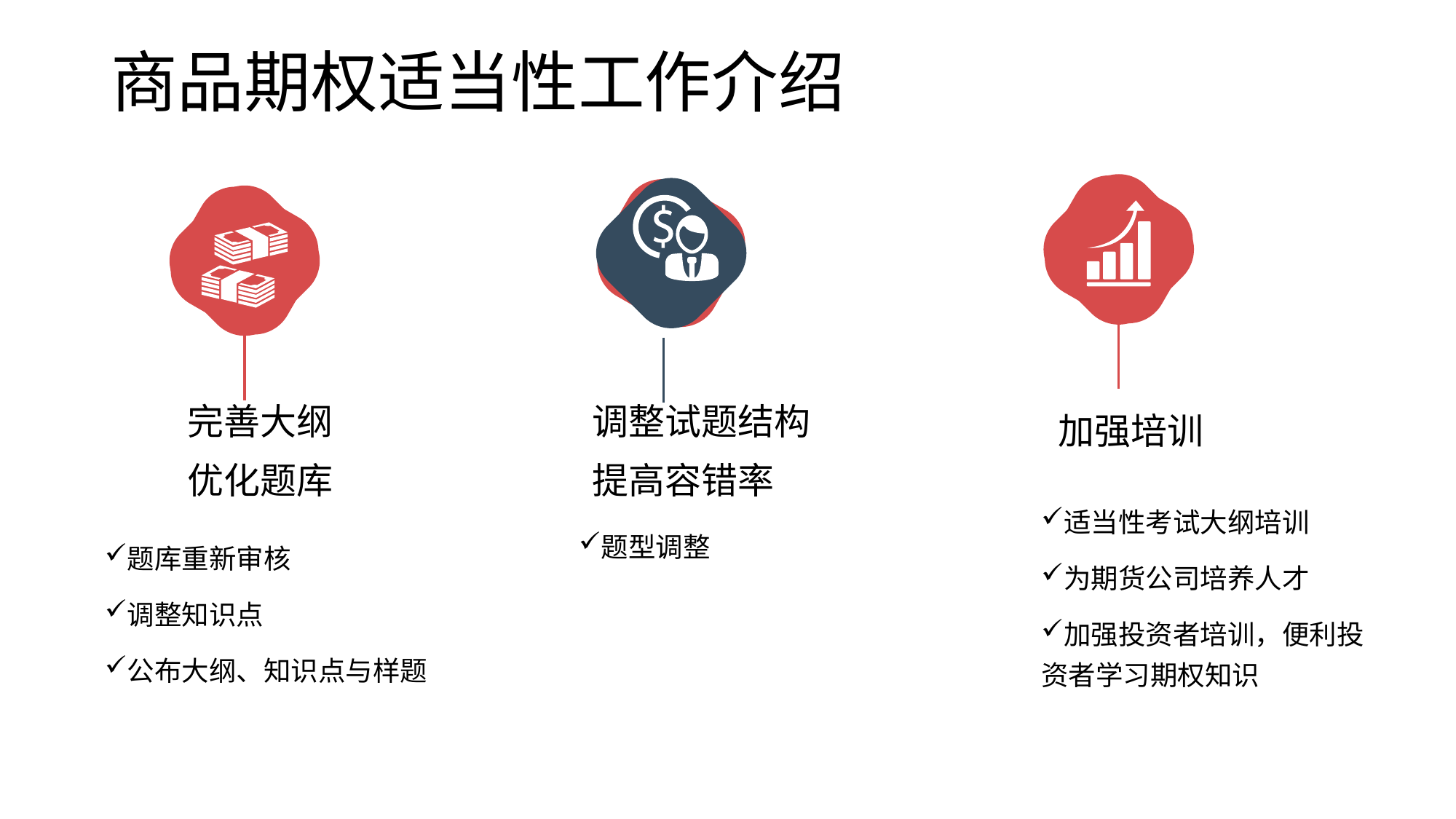

# 商品期权适当性工作介绍

完善大纲
优化题库
调整试题结构
提高容错率
加强培训
适当性考试大纲培训
为期货公司培养人才
加强投资者培训，便利投资者学习期权知识
题型调整
题库重新审核
调整知识点
公布大纲、知识点与样题